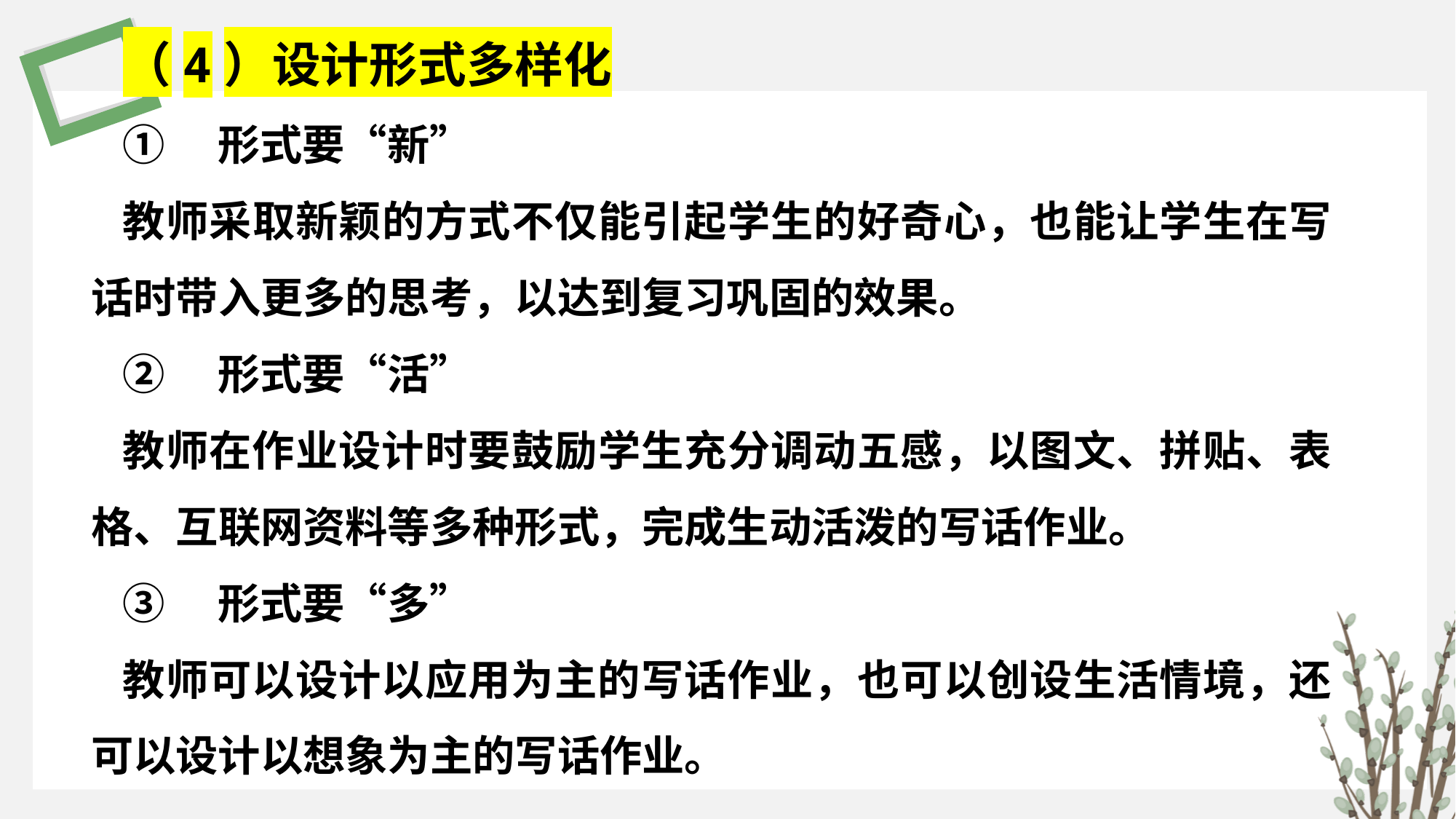

（4）设计形式多样化
①　形式要“新”
教师采取新颖的方式不仅能引起学生的好奇心，也能让学生在写话时带入更多的思考，以达到复习巩固的效果。
②　形式要“活”
教师在作业设计时要鼓励学生充分调动五感，以图文、拼贴、表格、互联网资料等多种形式，完成生动活泼的写话作业。
③　形式要“多”
教师可以设计以应用为主的写话作业，也可以创设生活情境，还可以设计以想象为主的写话作业。